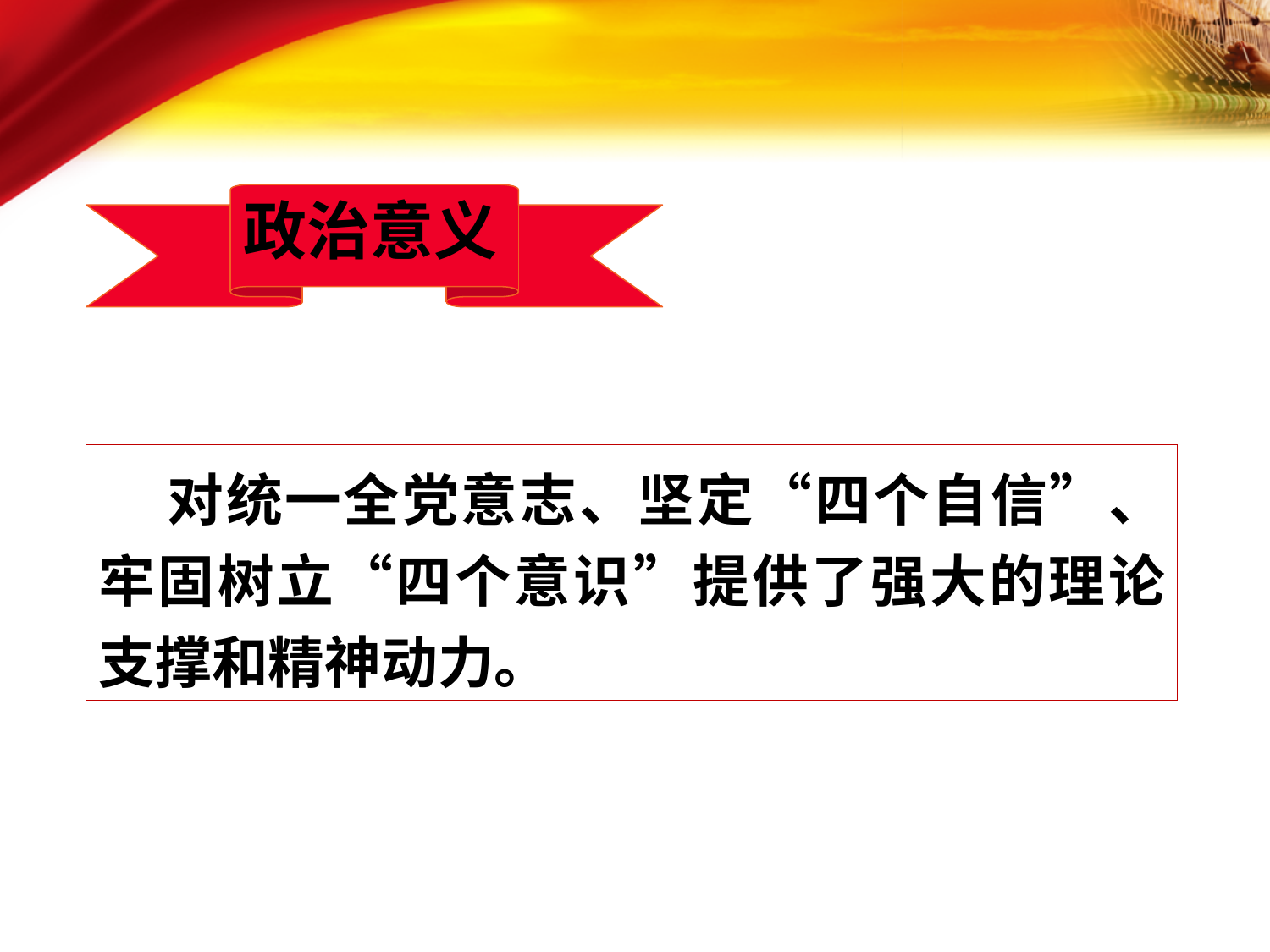

政治意义
    对统一全党意志、坚定“四个自信”、牢固树立“四个意识”提供了强大的理论支撑和精神动力。